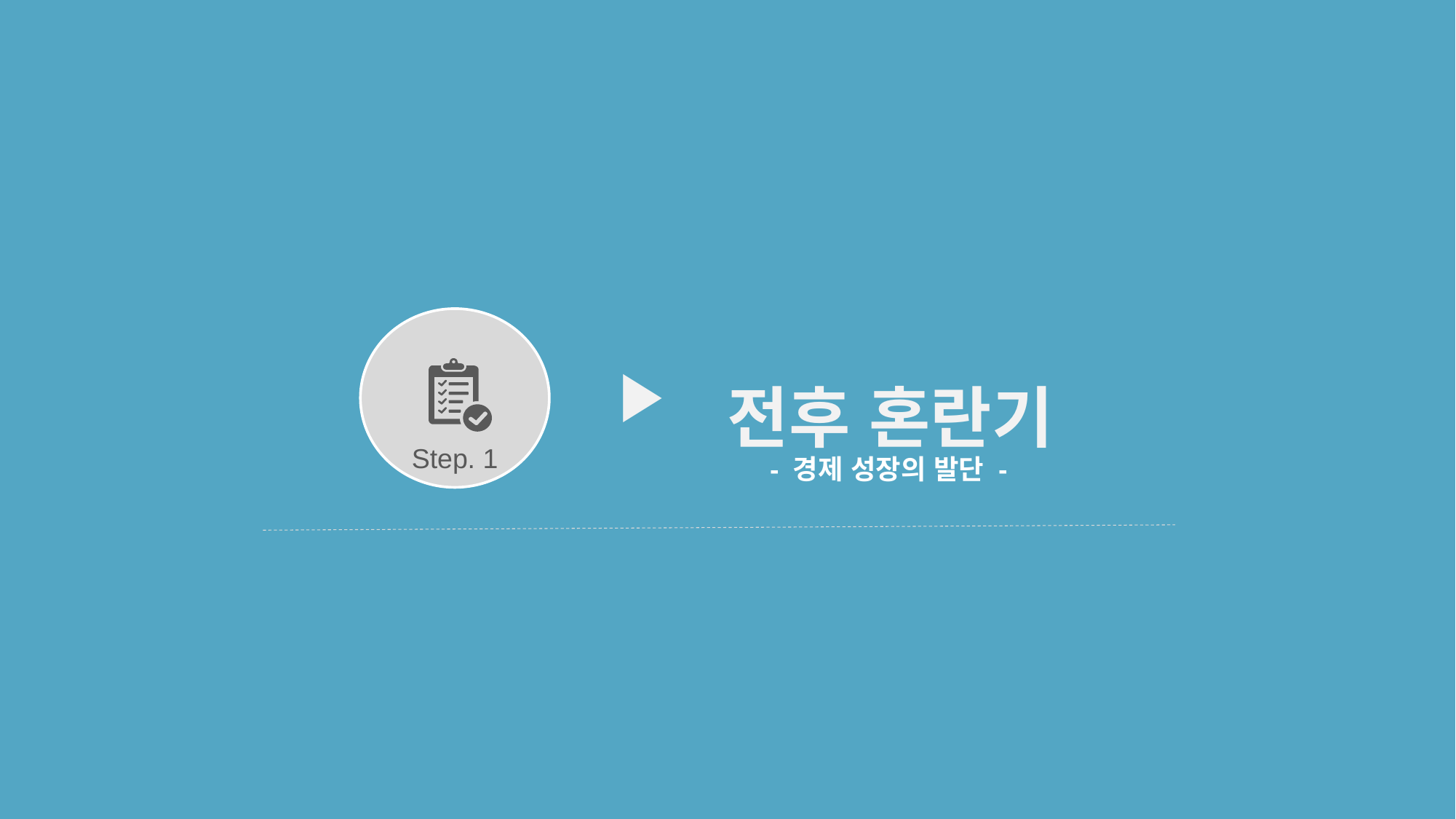

전후 혼란기
▶

Step. 1
- 경제 성장의 발단 -